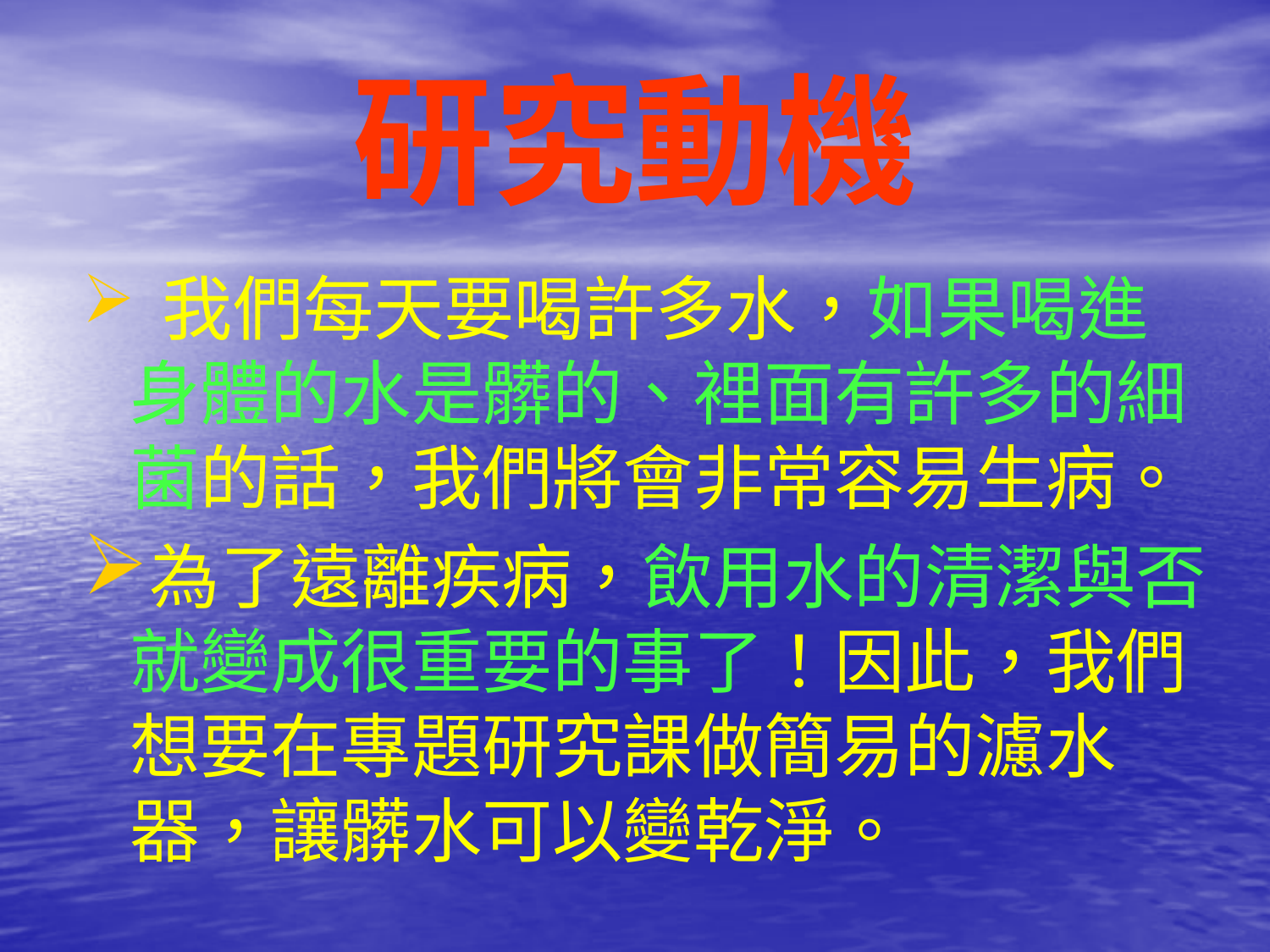

# 研究動機
 我們每天要喝許多水，如果喝進身體的水是髒的、裡面有許多的細菌的話，我們將會非常容易生病。
為了遠離疾病，飲用水的清潔與否就變成很重要的事了！因此，我們想要在專題研究課做簡易的濾水器，讓髒水可以變乾淨。